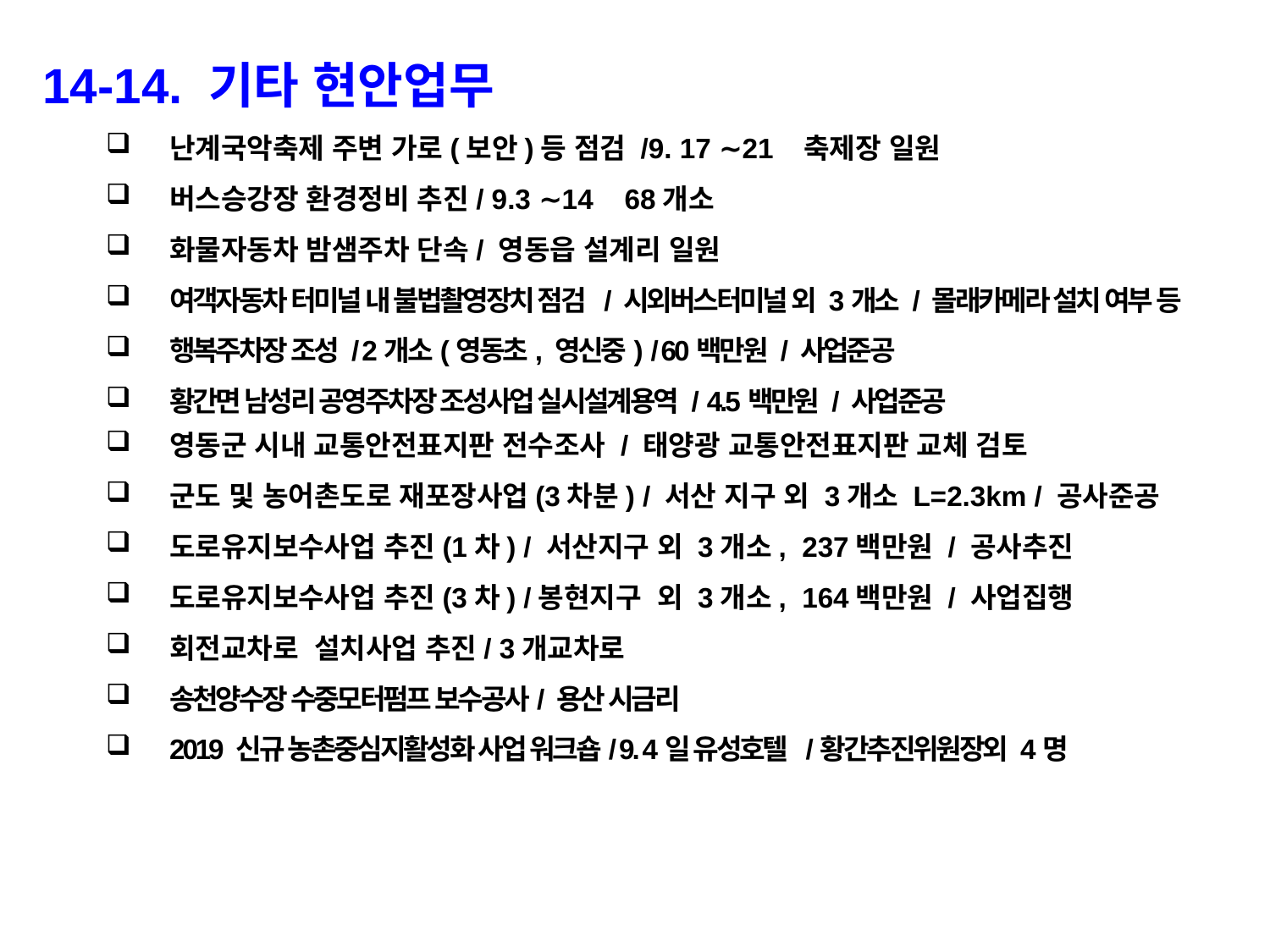

14-14. 기타 현안업무
난계국악축제 주변 가로(보안)등 점검 /9. 17 ∼21   축제장 일원
버스승강장 환경정비 추진/ 9.3 ∼14    68개소
화물자동차 밤샘주차 단속/ 영동읍 설계리 일원
여객자동차 터미널 내 불법촬영장치 점검  / 시외버스터미널 외 3개소 / 몰래카메라 설치 여부 등
행복주차장 조성 / 2개소(영동초, 영신중)  / 60백만원 / 사업준공
황간면 남성리 공영주차장 조성사업 실시설계용역 /  4.5백만원 / 사업준공
영동군 시내 교통안전표지판 전수조사 / 태양광 교통안전표지판 교체 검토
군도 및 농어촌도로 재포장사업(3차분) / 서산 지구 외 3개소 L=2.3km / 공사준공
도로유지보수사업 추진(1차) / 서산지구 외 3개소,  237백만원 / 공사추진
도로유지보수사업 추진(3차) /봉현지구  외 3개소,  164백만원 / 사업집행
회전교차로  설치사업 추진/ 3개교차로
송천양수장 수중모터펌프 보수공사/ 용산 시금리
2019 신규 농촌중심지활성화 사업 워크숍/ 9. 4일 유성호텔  /황간추진위원장외 4명